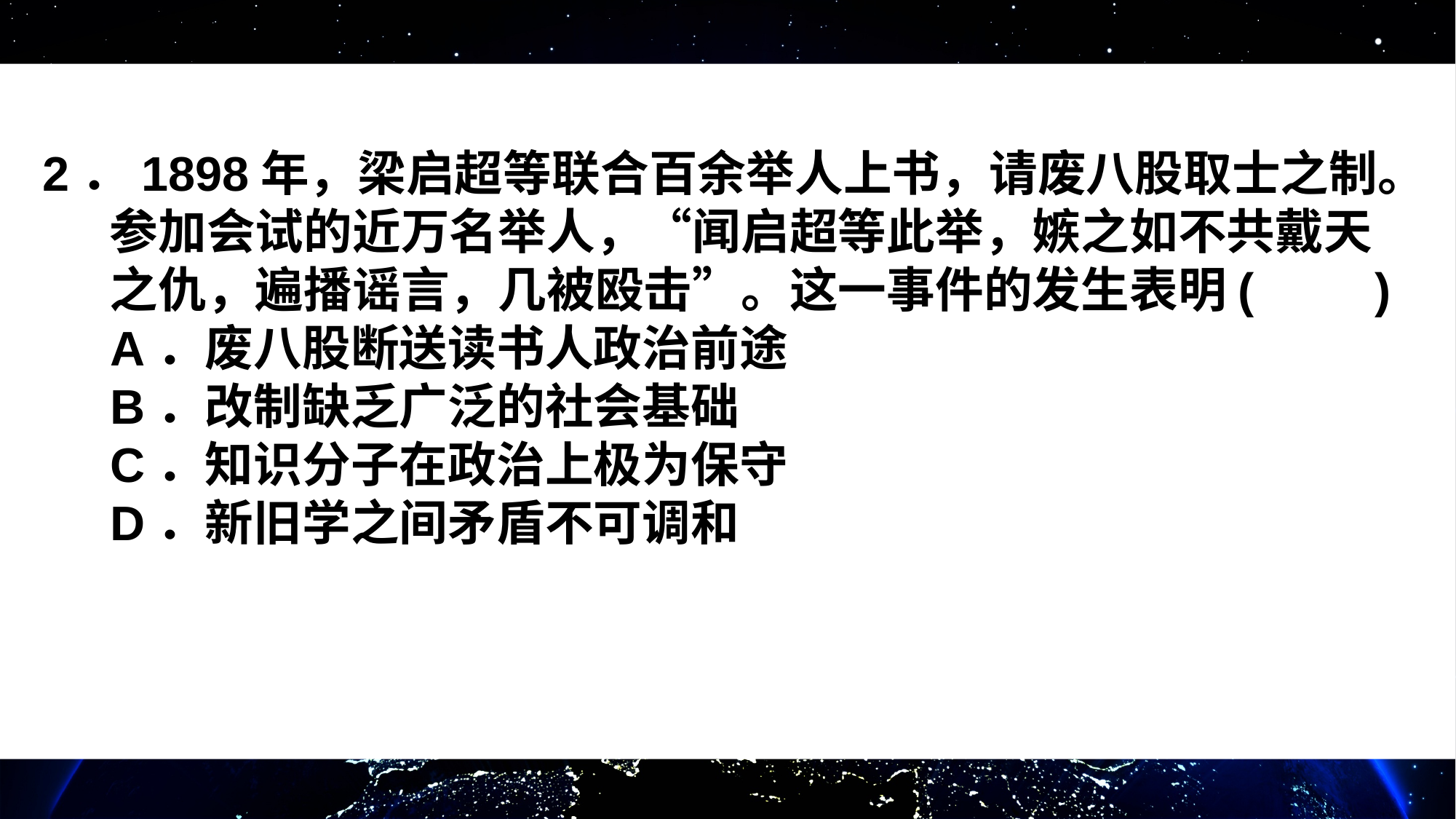

2．1898年，梁启超等联合百余举人上书，请废八股取士之制。
     参加会试的近万名举人，“闻启超等此举，嫉之如不共戴天
     之仇，遍播谣言，几被殴击”。这一事件的发生表明(　　)
     A．废八股断送读书人政治前途
     B．改制缺乏广泛的社会基础
     C．知识分子在政治上极为保守
     D．新旧学之间矛盾不可调和